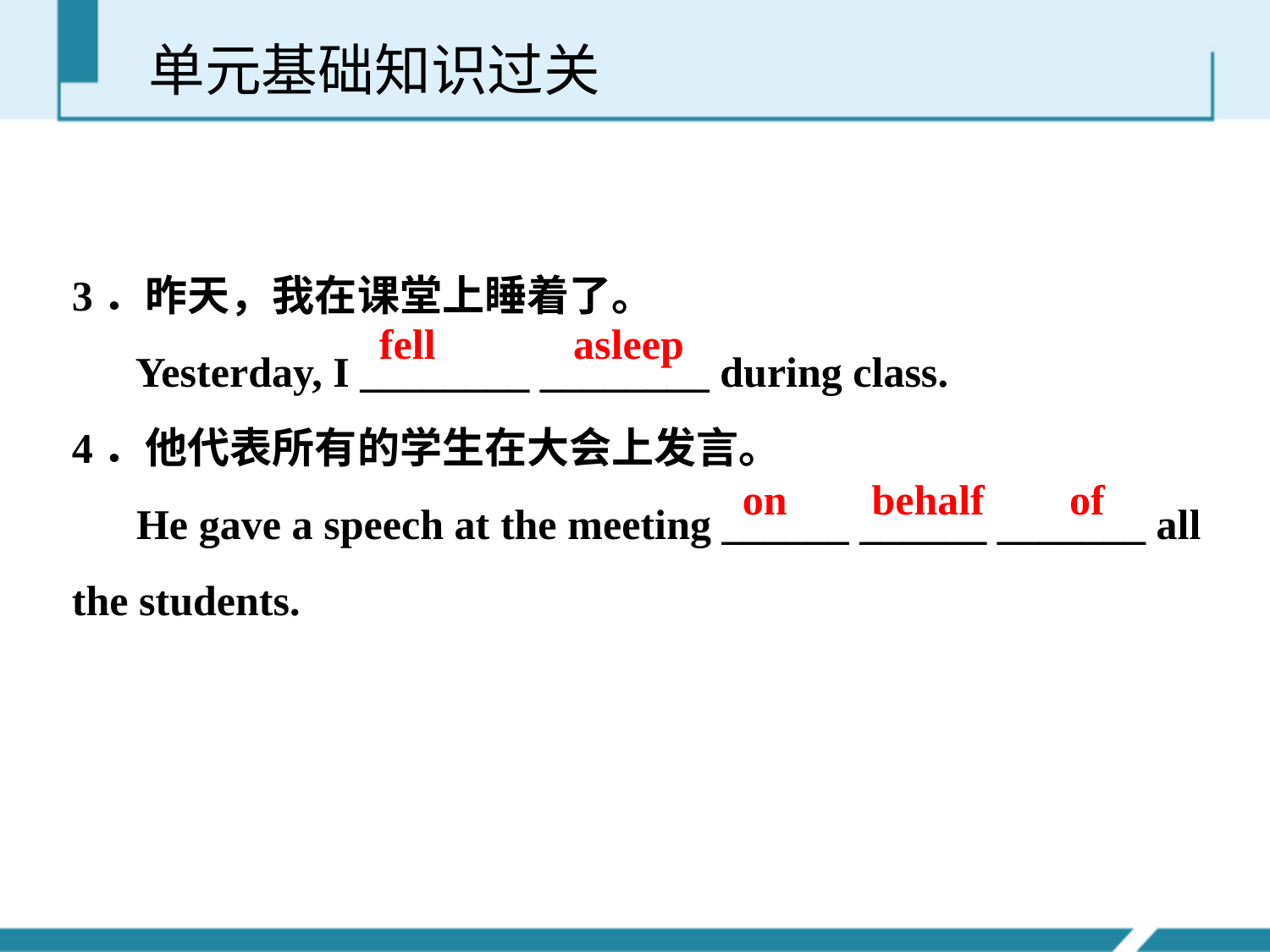

单元基础知识过关
3．昨天，我在课堂上睡着了。
      Yesterday, I ________ ________ during class.
4．他代表所有的学生在大会上发言。
      He gave a speech at the meeting ______ ______ _______ all the students.
fell             asleep
on        behalf        of